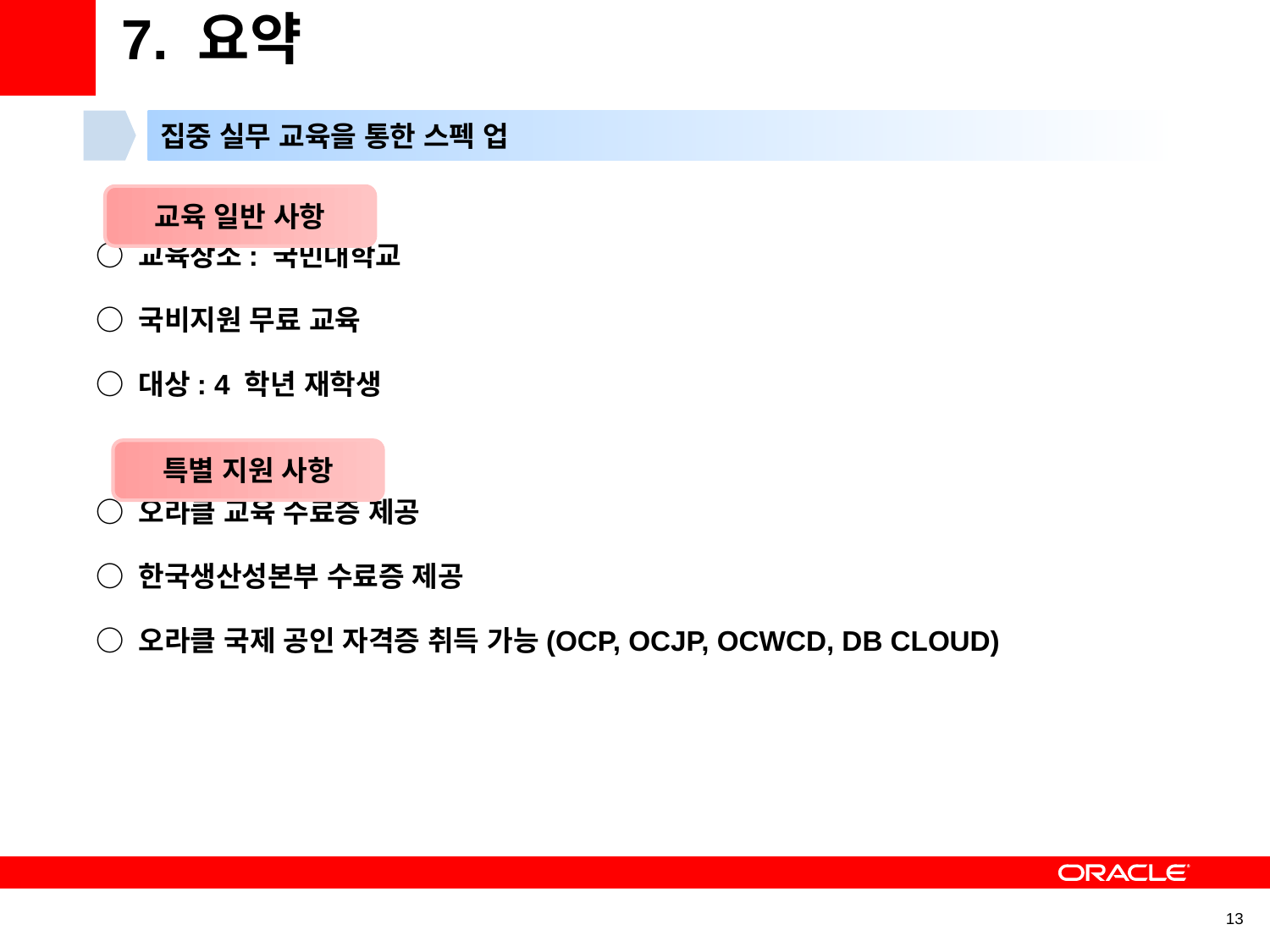

7. 요약

집중 실무 교육을 통한 스펙 업

○ 교육장소: 국민대학교
○ 국비지원 무료 교육
○ 대상: 4 학년 재학생

○ 오라클 교육 수료증 제공
○ 한국생산성본부 수료증 제공
○ 오라클 국제 공인 자격증 취득 가능(OCP, OCJP, OCWCD, DB CLOUD)

교육 일반 사항
특별 지원 사항
13